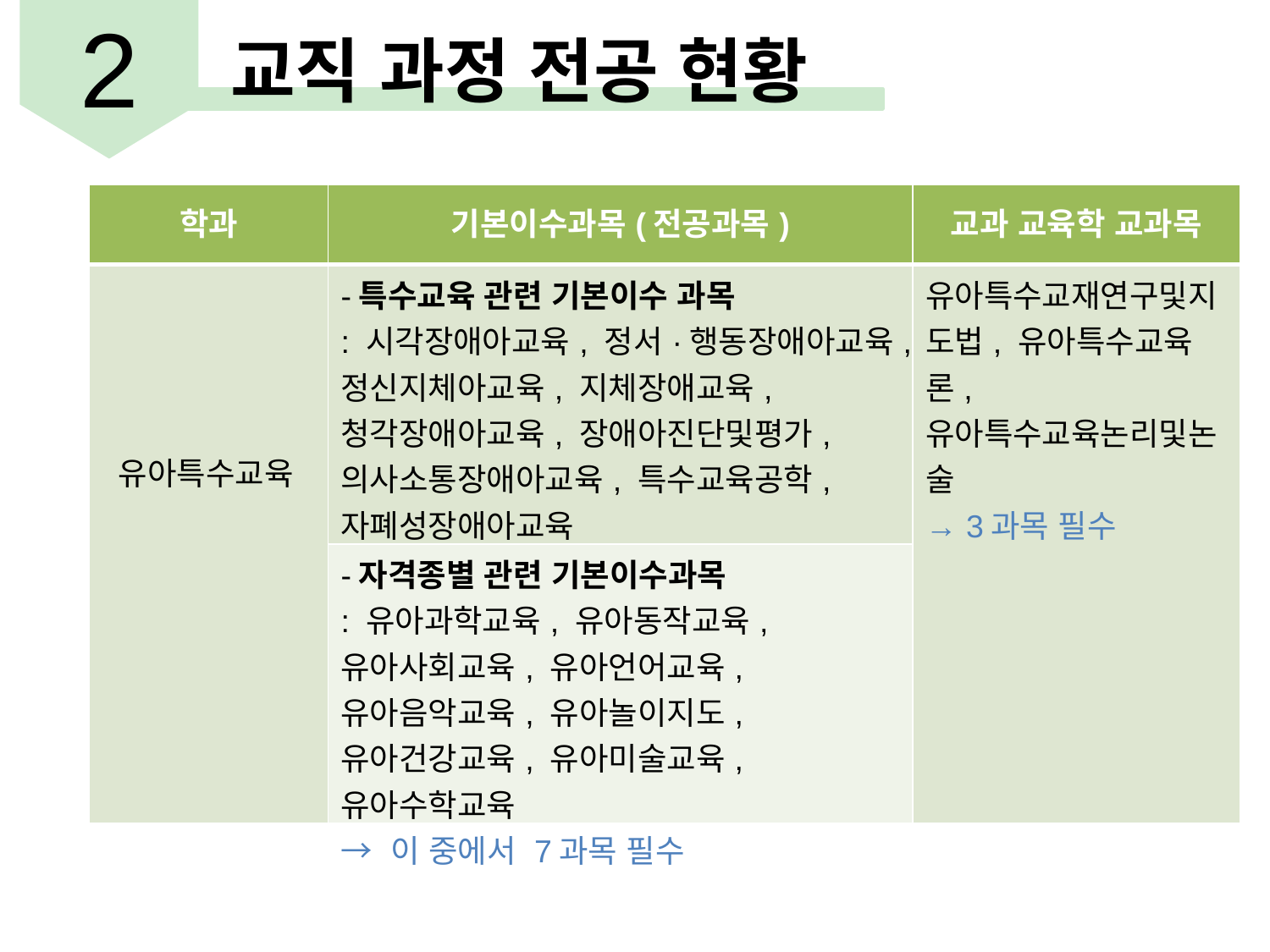

2
교직 과정 전공 현황

| 학과 | 기본이수과목(전공과목) | 교과 교육학 교과목 |
| --- | --- | --- |
| 유아특수교육 | -특수교육 관련 기본이수 과목 : 시각장애아교육, 정서·행동장애아교육, 정신지체아교육, 지체장애교육, 청각장애아교육, 장애아진단및평가, 의사소통장애아교육, 특수교육공학, 자폐성장애아교육 → 이 중에서 7과목 필수 | 유아특수교재연구및지도법, 유아특수교육론, 유아특수교육논리및논술 → 3과목 필수 |
|  | -자격종별 관련 기본이수과목 : 유아과학교육, 유아동작교육, 유아사회교육, 유아언어교육, 유아음악교육, 유아놀이지도, 유아건강교육, 유아미술교육, 유아수학교육 → 이 중에서 7과목 필수 |  |